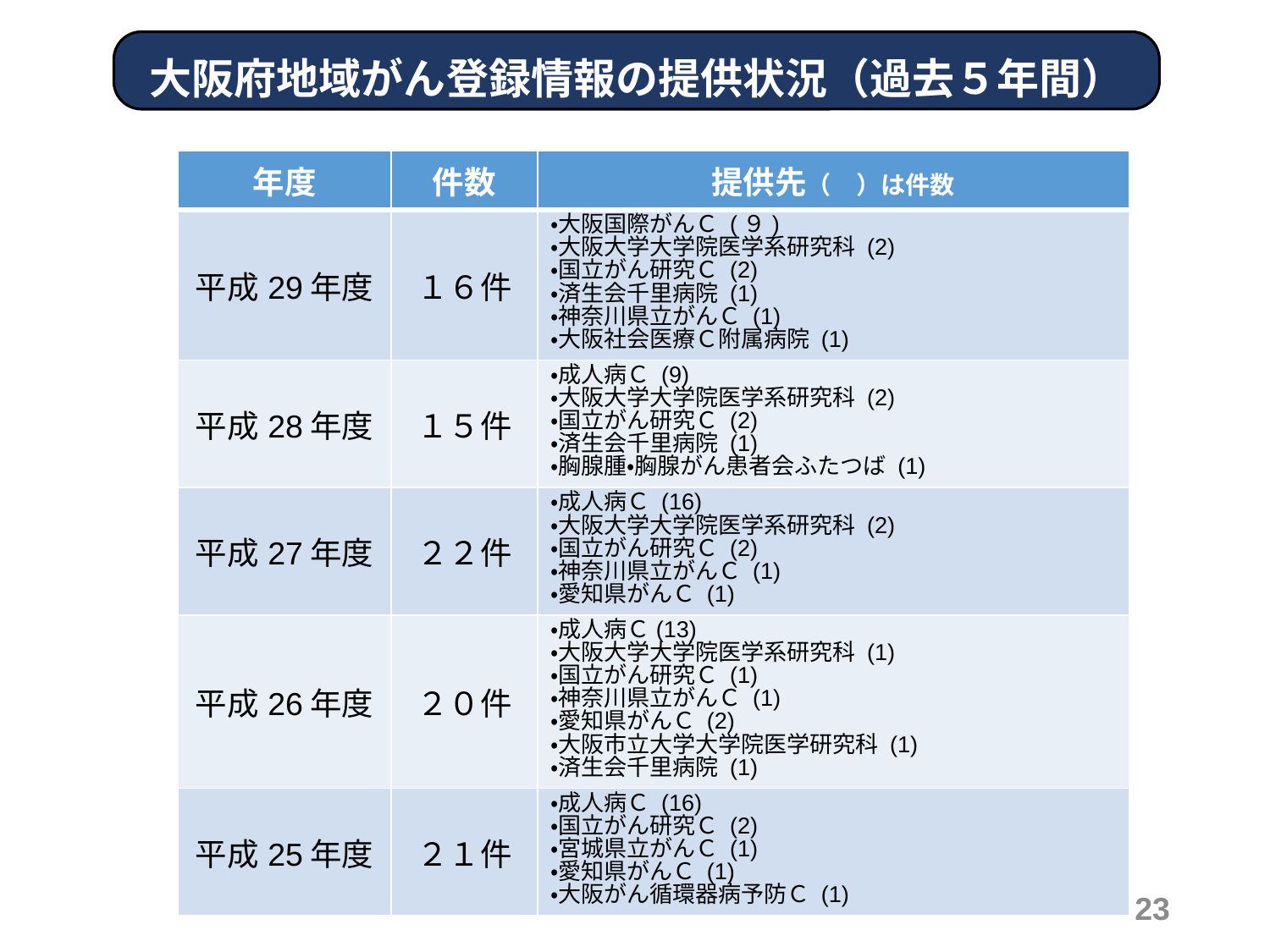

大阪府地域がん登録情報の提供状況（過去５年間）
| 年度 | 件数 | 提供先（　）は件数 |
| --- | --- | --- |
| 平成29年度 | １６件 | ・大阪国際がんＣ (９) ・大阪大学大学院医学系研究科 (2) ・国立がん研究Ｃ (2) ・済生会千里病院 (1) ・神奈川県立がんＣ (1) ・大阪社会医療Ｃ附属病院 (1) |
| 平成28年度 | １５件 | ・成人病Ｃ (9) ・大阪大学大学院医学系研究科 (2) ・国立がん研究Ｃ (2) ・済生会千里病院 (1) ・胸腺腫・胸腺がん患者会ふたつば (1) |
| 平成27年度 | ２２件 | ・成人病Ｃ (16) ・大阪大学大学院医学系研究科 (2) ・国立がん研究Ｃ (2) ・神奈川県立がんＣ (1) ・愛知県がんＣ (1) |
| 平成26年度 | ２０件 | ・成人病Ｃ(13) ・大阪大学大学院医学系研究科 (1) ・国立がん研究Ｃ (1) ・神奈川県立がんＣ (1) ・愛知県がんＣ (2) ・大阪市立大学大学院医学研究科 (1) ・済生会千里病院 (1) |
| 平成25年度 | ２１件 | ・成人病Ｃ (16) ・国立がん研究Ｃ (2) ・宮城県立がんＣ (1) ・愛知県がんＣ (1) ・大阪がん循環器病予防Ｃ (1) |
23